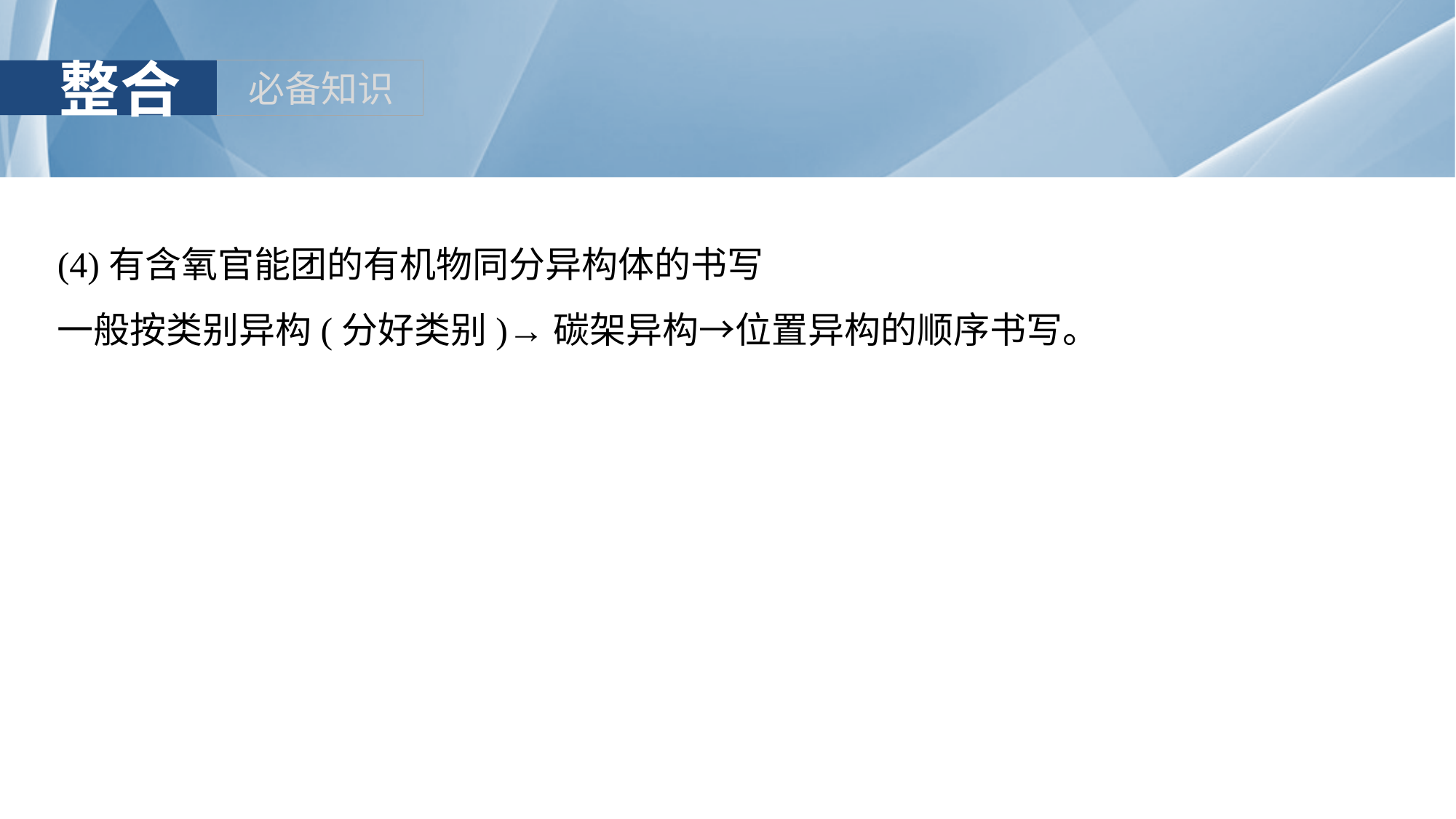

(4)有含氧官能团的有机物同分异构体的书写
一般按类别异构(分好类别)→碳架异构→位置异构的顺序书写。